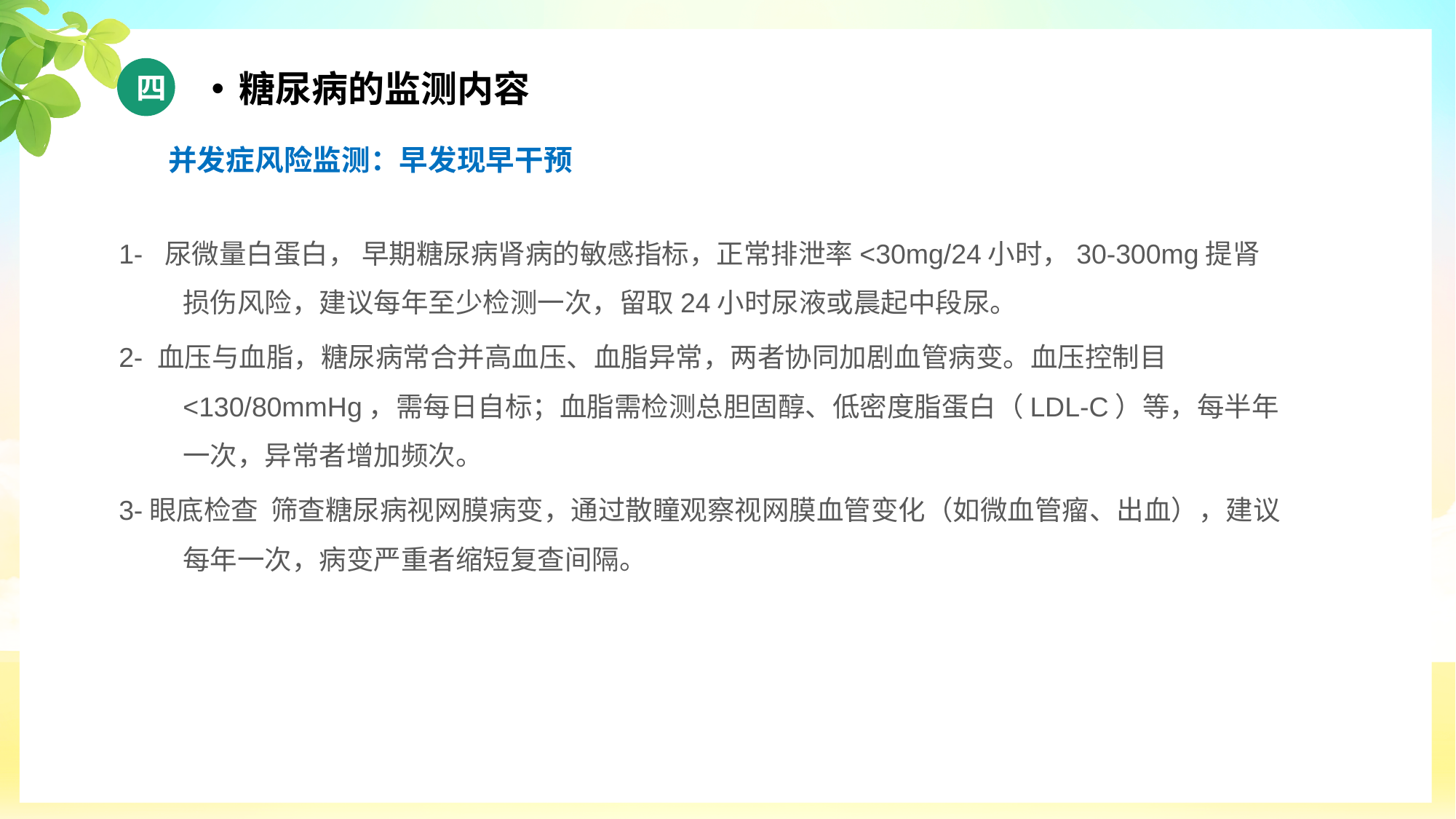

四
糖尿病的监测内容
并发症风险监测：早发现早干预
1-  尿微量白蛋白， 早期糖尿病肾病的敏感指标，正常排泄率<30mg/24小时，30-300mg提肾损伤风险，建议每年至少检测一次，留取24小时尿液或晨起中段尿。
2- 血压与血脂，糖尿病常合并高血压、血脂异常，两者协同加剧血管病变。血压控制目<130/80mmHg，需每日自标；血脂需检测总胆固醇、低密度脂蛋白（LDL-C）等，每半年一次，异常者增加频次。
3-眼底检查  筛查糖尿病视网膜病变，通过散瞳观察视网膜血管变化（如微血管瘤、出血），建议每年一次，病变严重者缩短复查间隔。